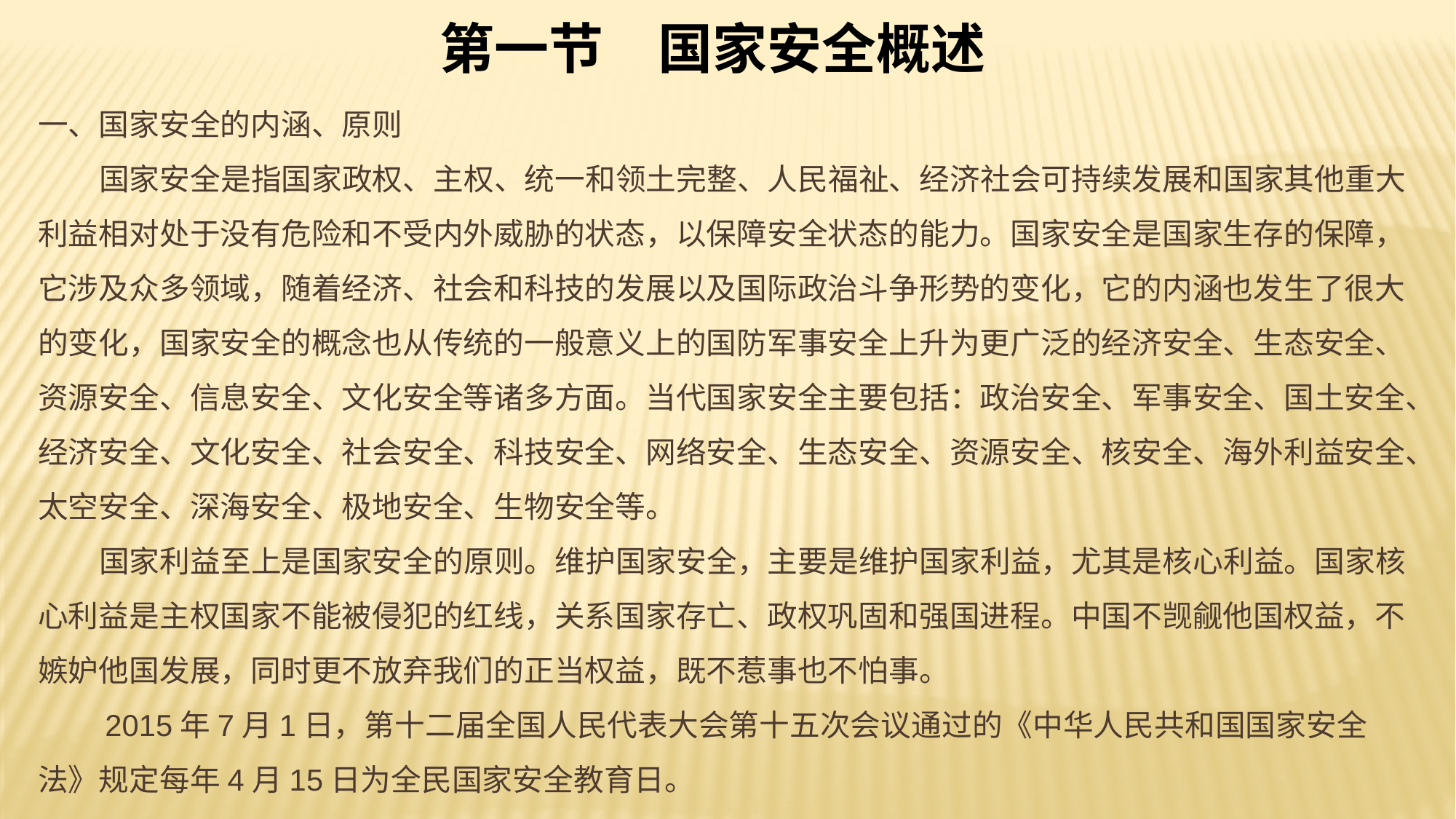

第一节 国家安全概述
一、国家安全的内涵、原则
        国家安全是指国家政权、主权、统一和领土完整、人民福祉、经济社会可持续发展和国家其他重大利益相对处于没有危险和不受内外威胁的状态，以保障安全状态的能力。国家安全是国家生存的保障，它涉及众多领域，随着经济、社会和科技的发展以及国际政治斗争形势的变化，它的内涵也发生了很大的变化，国家安全的概念也从传统的一般意义上的国防军事安全上升为更广泛的经济安全、生态安全、资源安全、信息安全、文化安全等诸多方面。当代国家安全主要包括：政治安全、军事安全、国土安全、经济安全、文化安全、社会安全、科技安全、网络安全、生态安全、资源安全、核安全、海外利益安全、太空安全、深海安全、极地安全、生物安全等。
        国家利益至上是国家安全的原则。维护国家安全，主要是维护国家利益，尤其是核心利益。国家核心利益是主权国家不能被侵犯的红线，关系国家存亡、政权巩固和强国进程。中国不觊觎他国权益，不嫉妒他国发展，同时更不放弃我们的正当权益，既不惹事也不怕事。
        2015年7月1日，第十二届全国人民代表大会第十五次会议通过的《中华人民共和国国家安全法》规定每年4月15日为全民国家安全教育日。